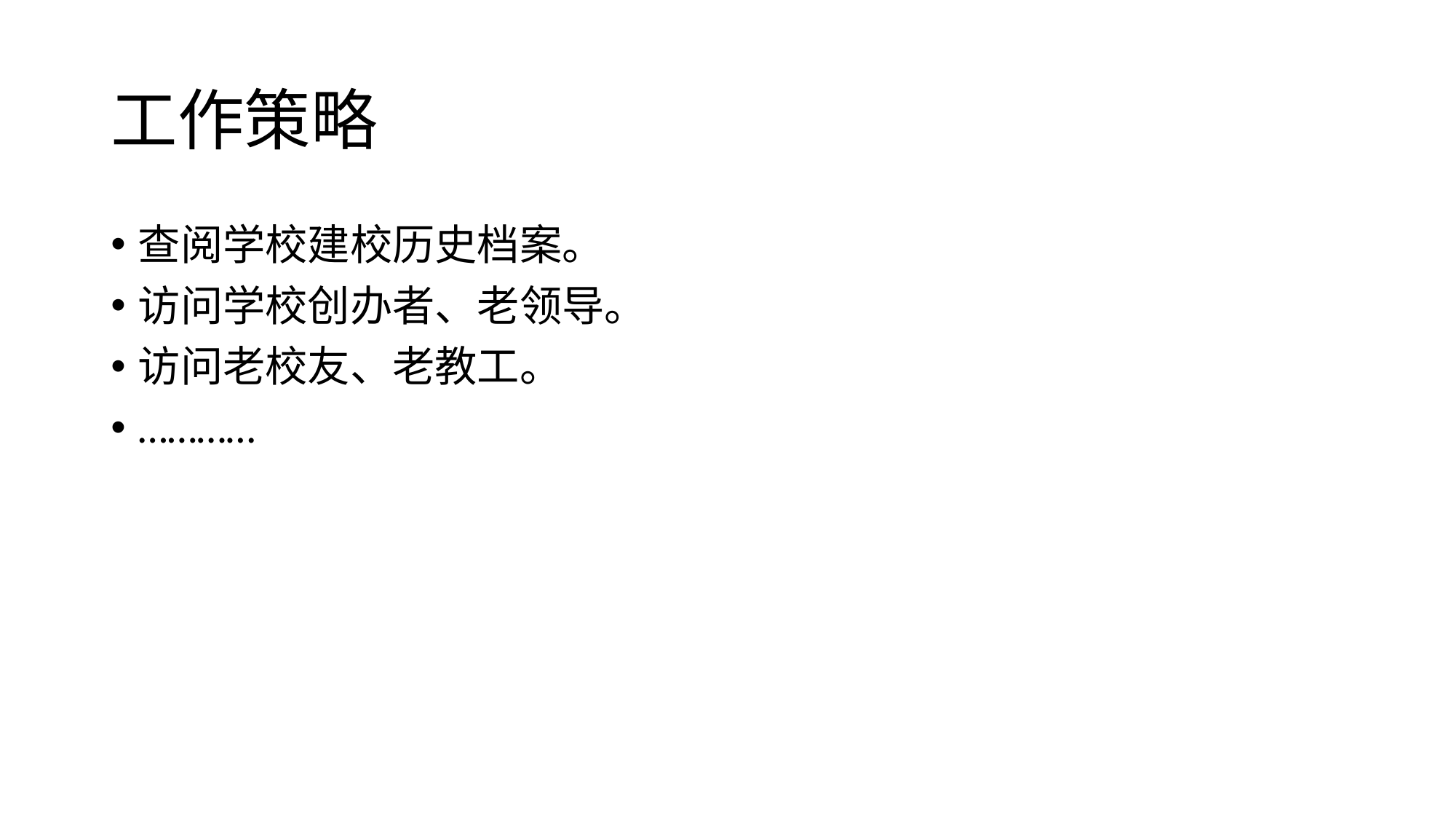

# 工作策略
查阅学校建校历史档案。
访问学校创办者、老领导。
访问老校友、老教工。
…………